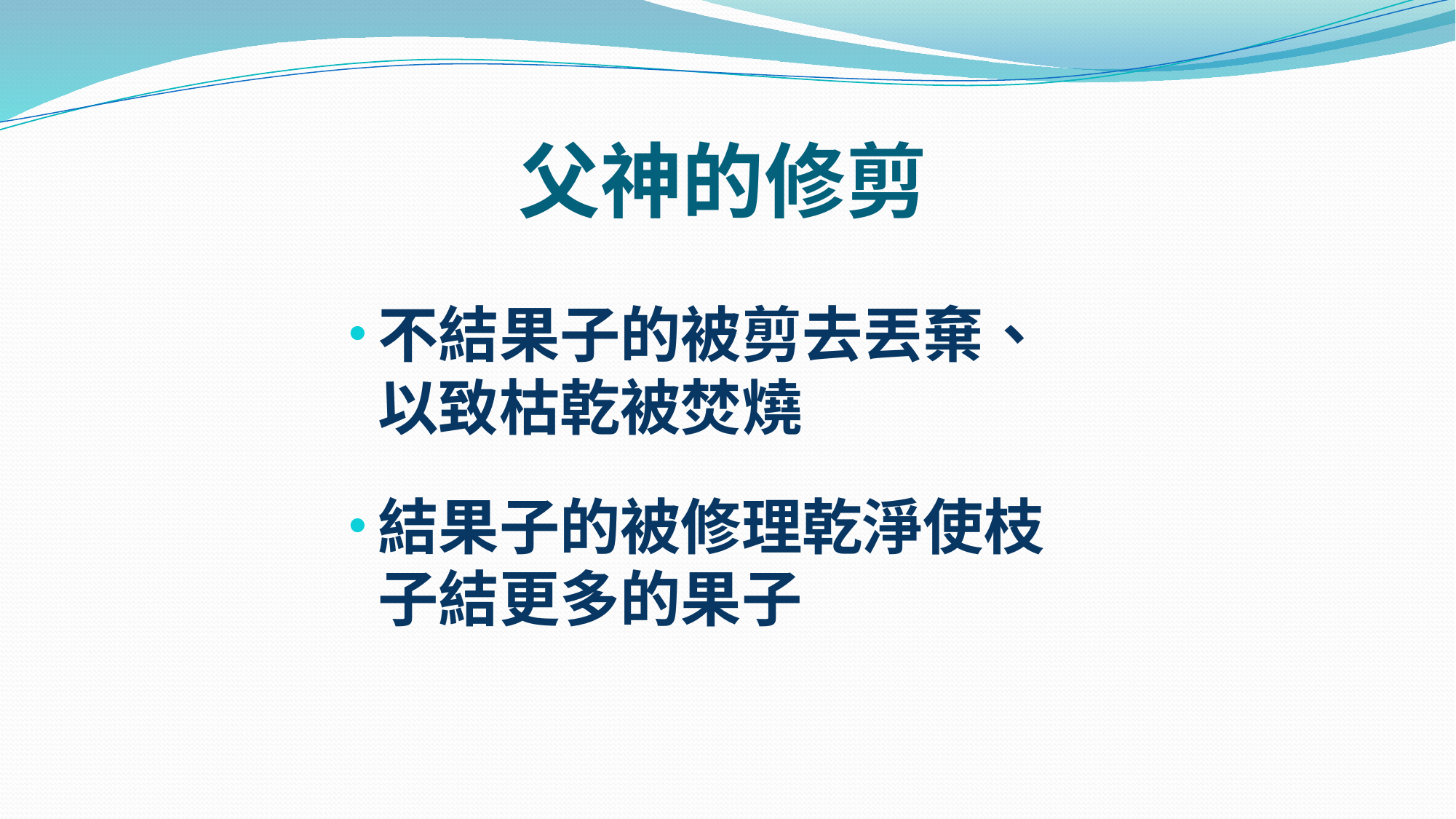

# 父神的修剪
不結果子的被剪去丟棄、以致枯乾被焚燒

結果子的被修理乾淨使枝子結更多的果子